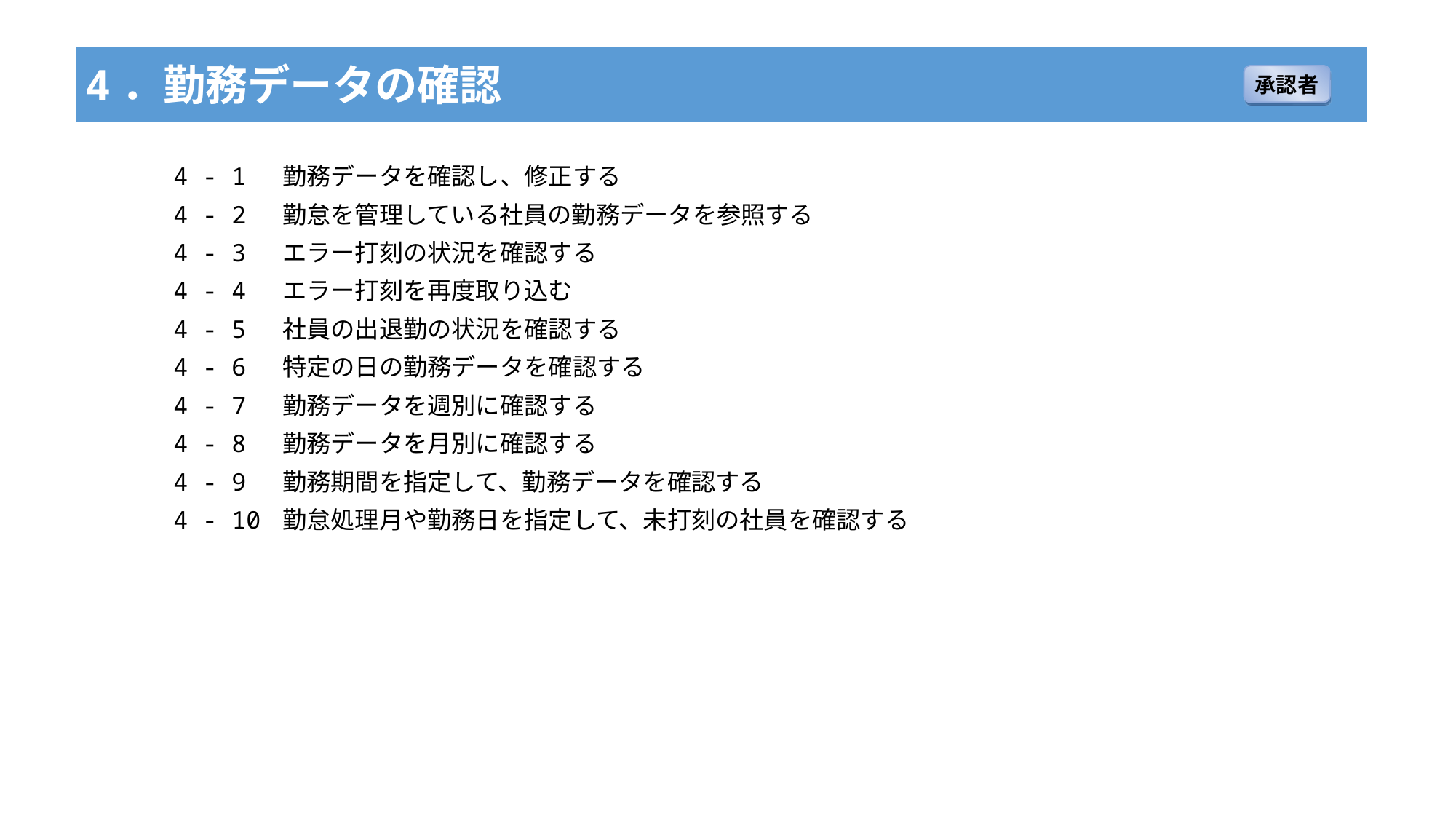

4．勤務データの確認
承認者
4 - 1	勤務データを確認し、修正する
4 - 2　	勤怠を管理している社員の勤務データを参照する
4 - 3　	エラー打刻の状況を確認する
4 - 4　	エラー打刻を再度取り込む
4 - 5　	社員の出退勤の状況を確認する
4 - 6　	特定の日の勤務データを確認する
4 - 7　	勤務データを週別に確認する
4 - 8　	勤務データを月別に確認する
4 - 9　	勤務期間を指定して、勤務データを確認する
4 - 10	勤怠処理月や勤務日を指定して、未打刻の社員を確認する